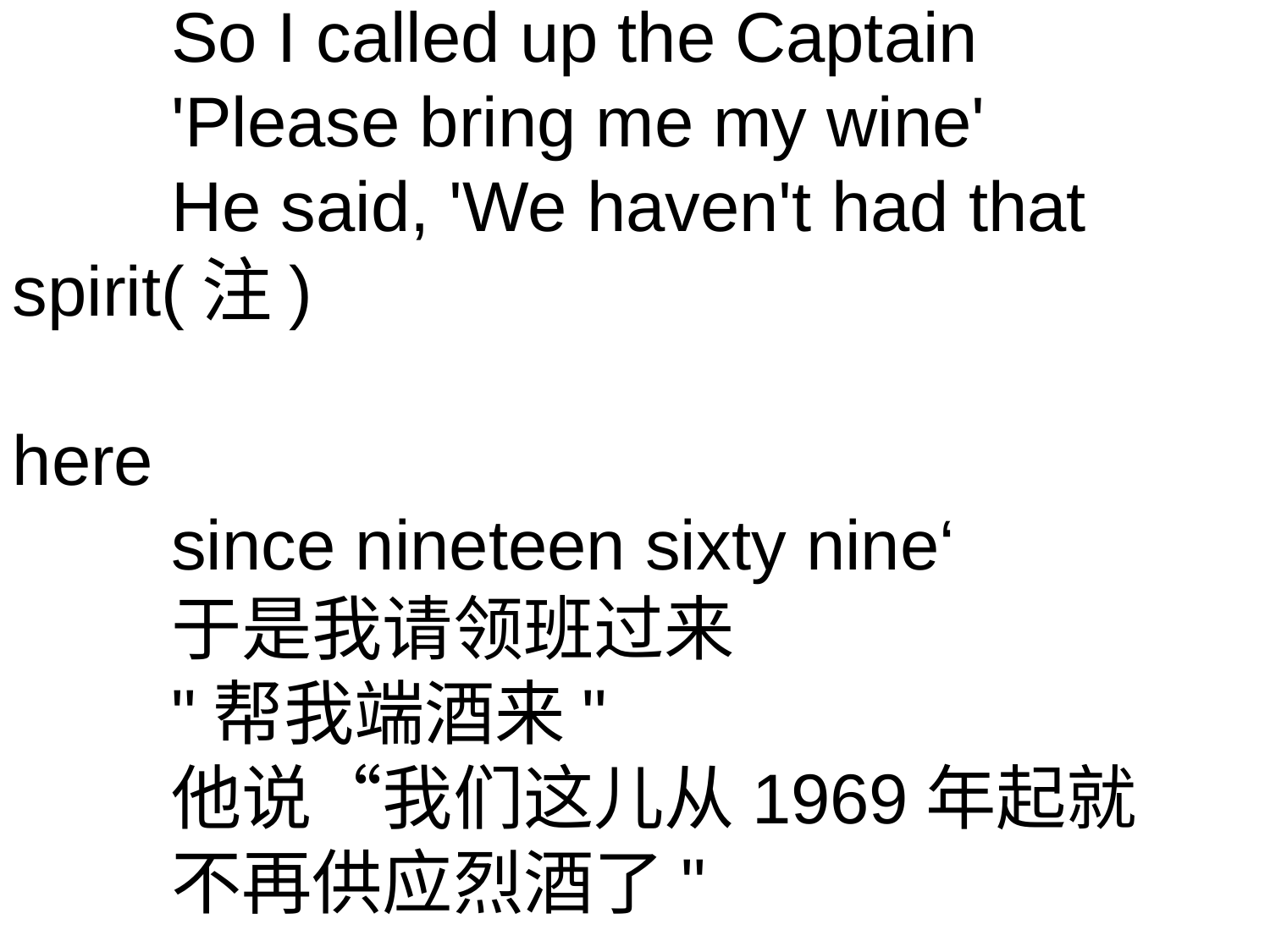

So I called up the Captain
'Please bring me my wine'
He said, 'We haven't had that spirit(注)
                                                      here
since nineteen sixty nine‘
于是我请领班过来
"帮我端酒来"
他说“我们这儿从1969年起就
不再供应烈酒了"